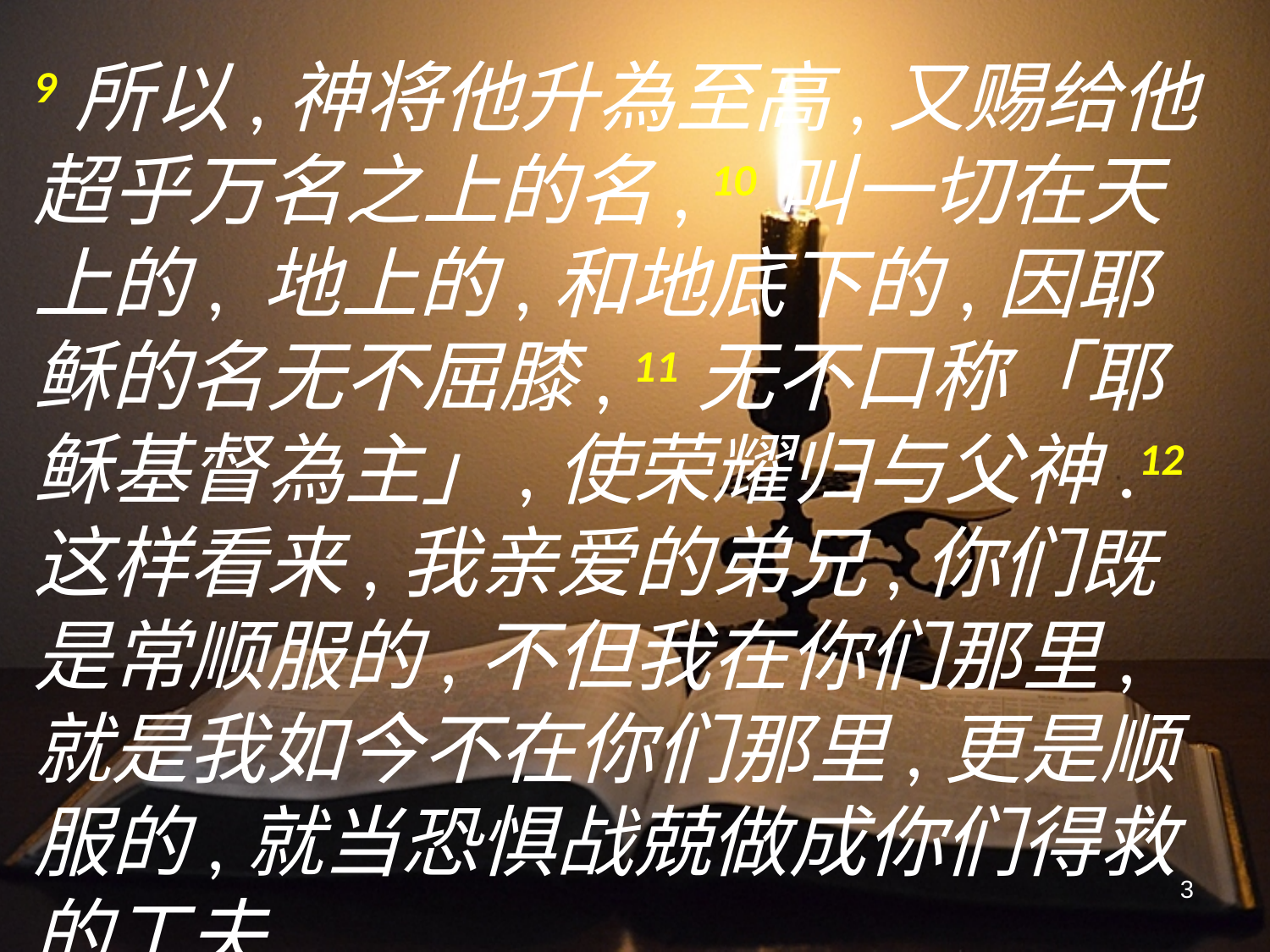

9所以,神将他升為至高,又赐给他超乎万名之上的名, 10叫一切在天上的, 地上的,和地底下的,因耶稣的名无不屈膝, 11无不口称「耶稣基督為主」,使荣耀归与父神.12这样看来,我亲爱的弟兄,你们既是常顺服的,不但我在你们那里,就是我如今不在你们那里,更是顺服的,就当恐惧战兢做成你们得救的工夫.
3